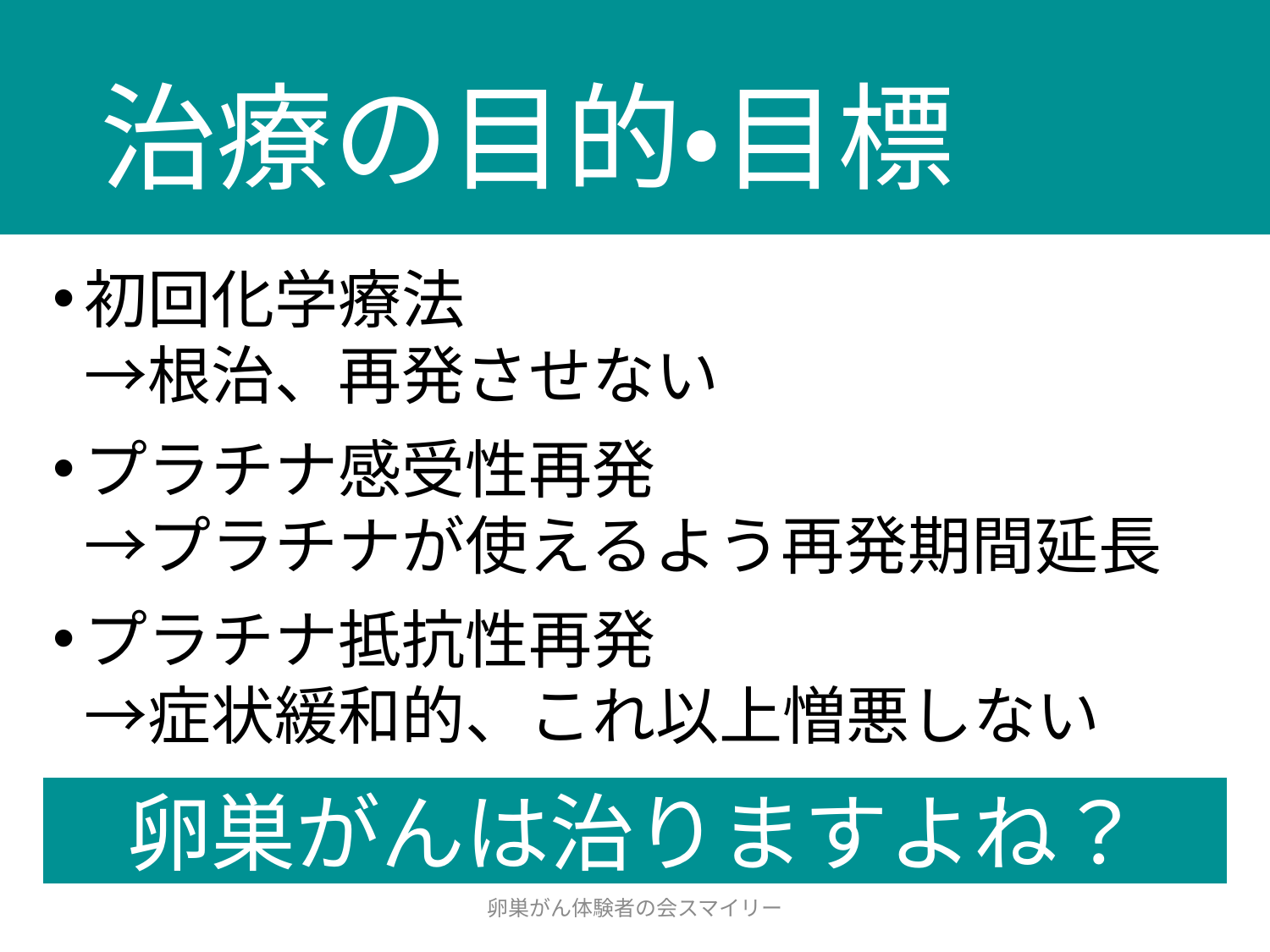

# 治療の目的・目標
初回化学療法
→根治、再発させない
プラチナ感受性再発
→プラチナが使えるよう再発期間延長
プラチナ抵抗性再発
→症状緩和的、これ以上憎悪しない
卵巣がんは治りますよね？
卵巣がん体験者の会スマイリー